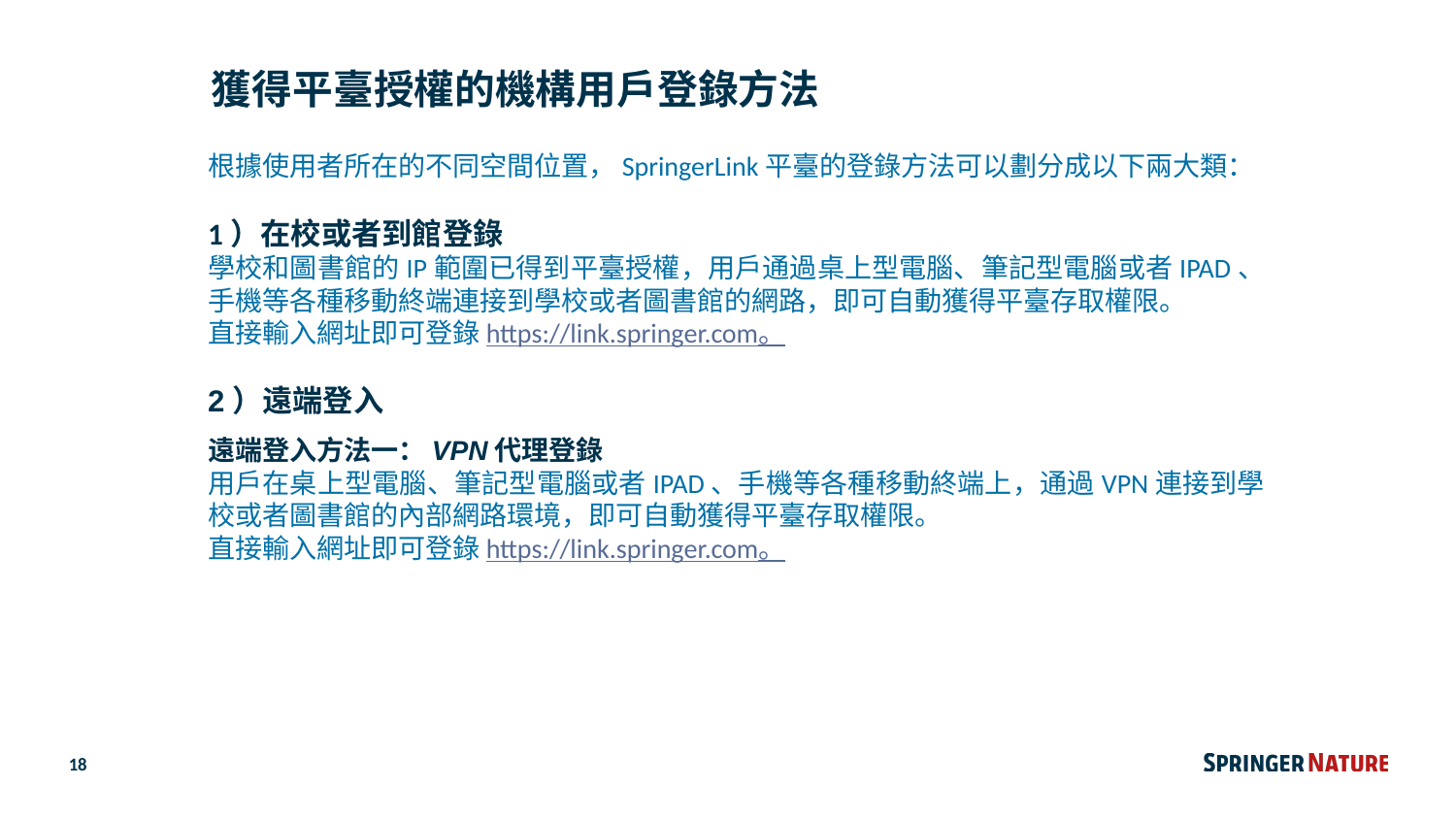

# 獲得平臺授權的機構用戶登錄方法
根據使用者所在的不同空間位置，SpringerLink平臺的登錄方法可以劃分成以下兩大類：

1）在校或者到館登錄
學校和圖書館的IP範圍已得到平臺授權，用戶通過桌上型電腦、筆記型電腦或者IPAD、手機等各種移動終端連接到學校或者圖書館的網路，即可自動獲得平臺存取權限。
直接輸入網址即可登錄https://link.springer.com‍。

2）遠端登入
遠端登入方法一：VPN代理登錄
用戶在桌上型電腦、筆記型電腦或者IPAD、手機等各種移動終端上，通過VPN連接到學校或者圖書館的內部網路環境，即可自動獲得平臺存取權限。
直接輸入網址即可登錄https://link.springer‍.com。